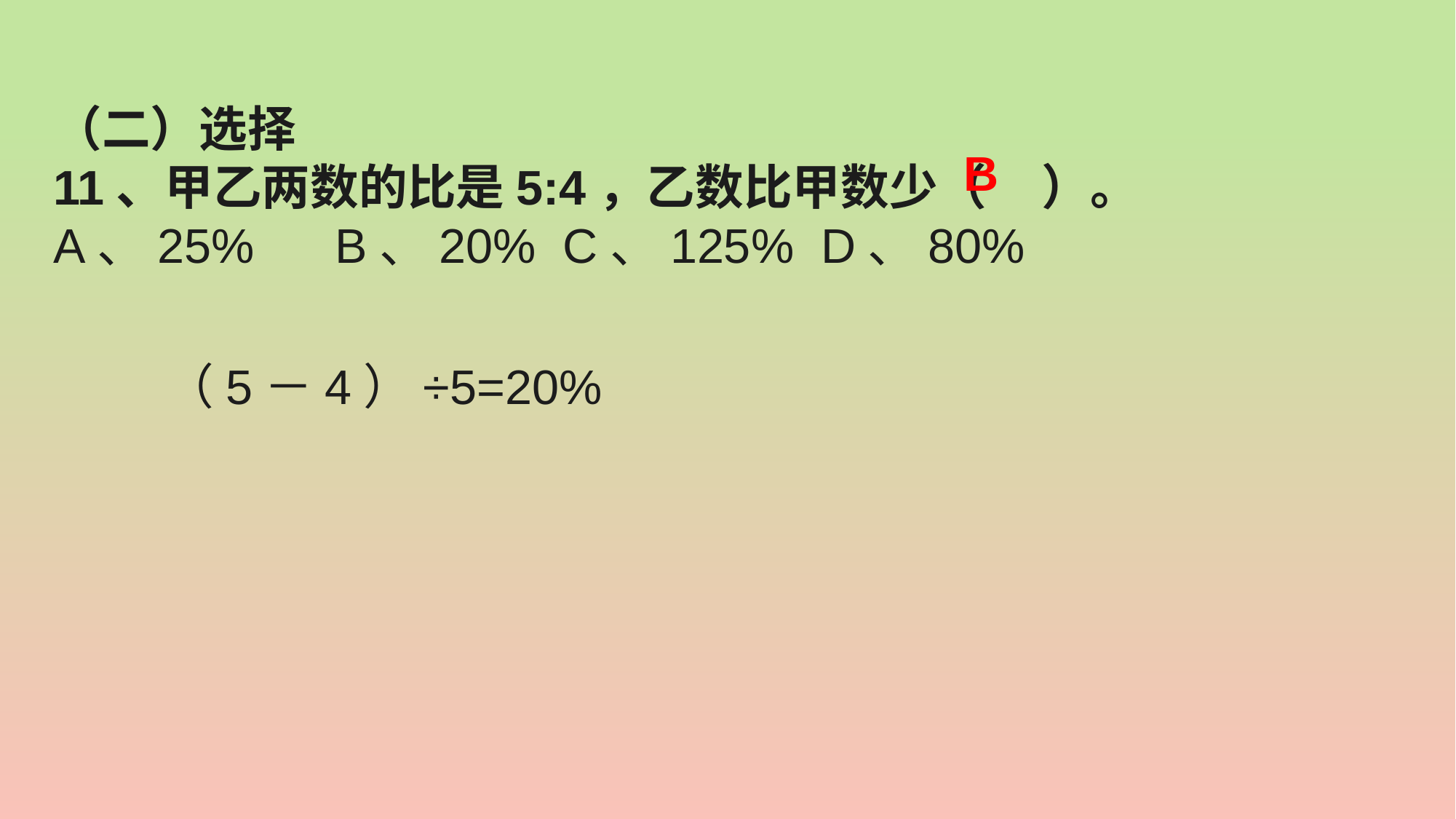

（二）选择
11、甲乙两数的比是5:4，乙数比甲数少（     ）。
A、25%      B、20%  C、125%  D、80%
B
 （5－4）÷5=20%